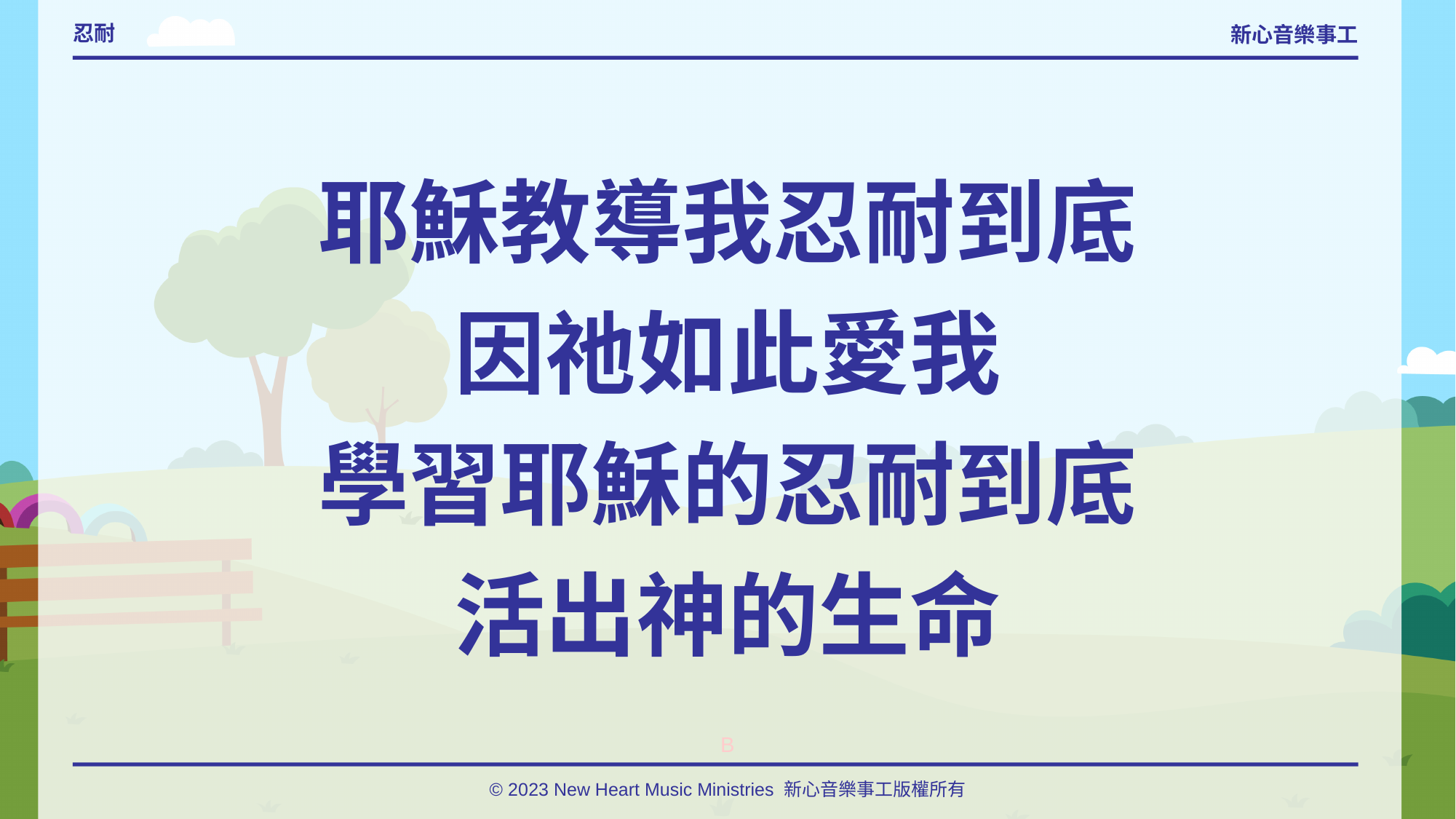

# 忍耐
耶穌教導我忍耐到底
因祂如此愛我
學習耶穌的忍耐到底
活出神的生命
B
© 2023 New Heart Music Ministries 新心音樂事工版權所有